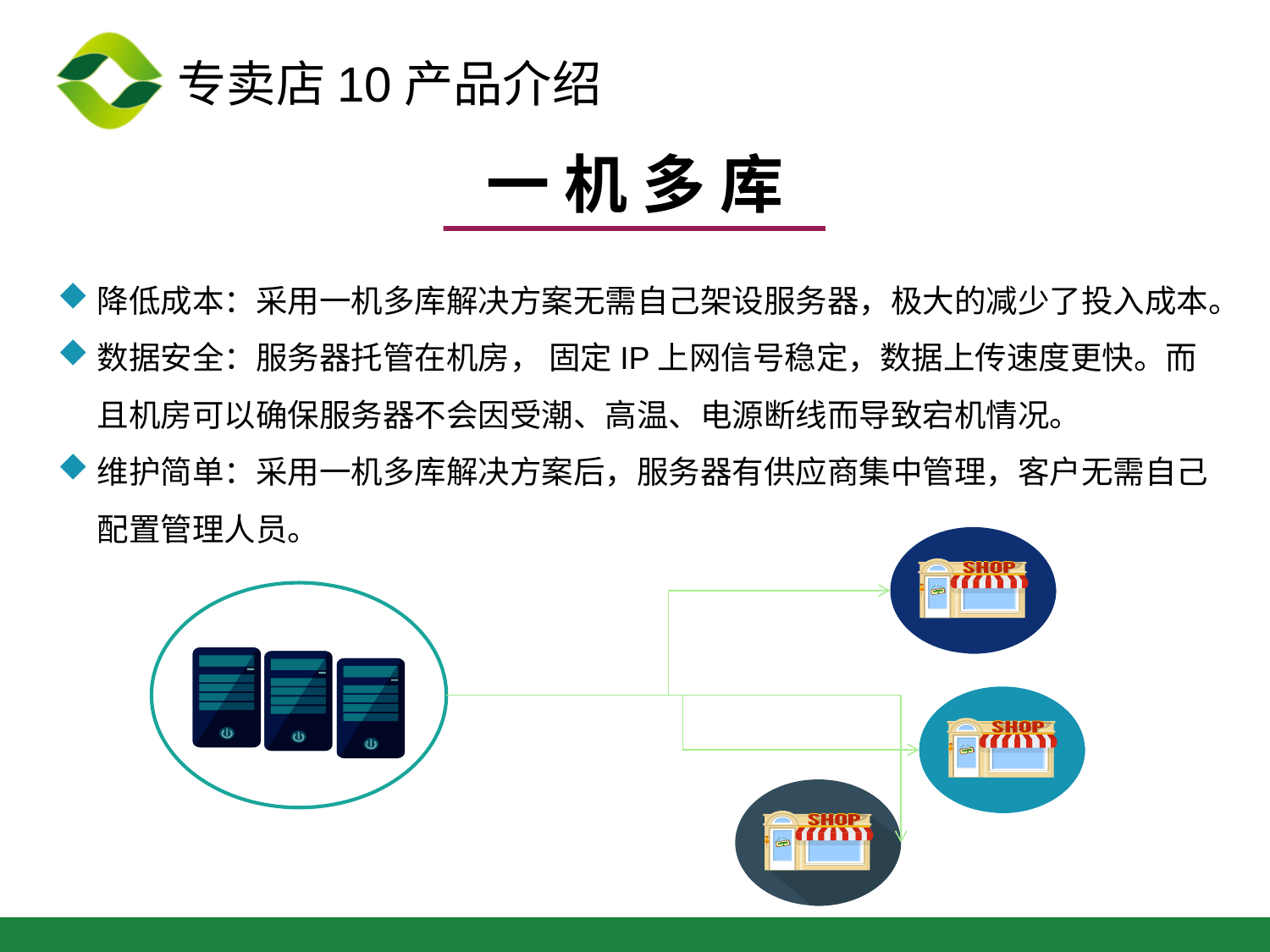

一 机 多 库

降低成本：采用一机多库解决方案无需自己架设服务器，极大的减少了投入成本。
数据安全：服务器托管在机房， 固定IP上网信号稳定，数据上传速度更快。而且机房可以确保服务器不会因受潮、高温、电源断线而导致宕机情况。
维护简单：采用一机多库解决方案后，服务器有供应商集中管理，客户无需自己配置管理人员。